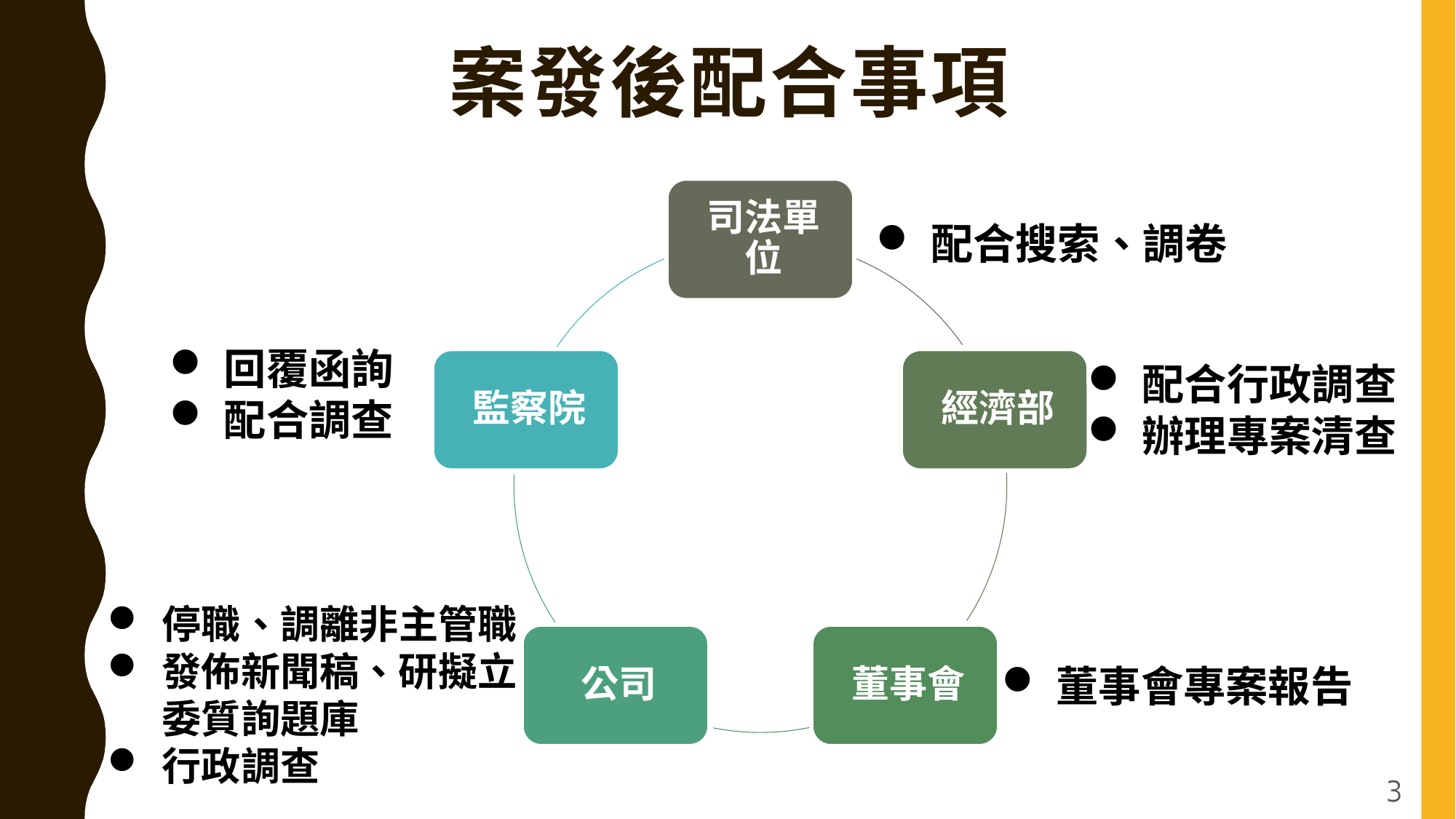

# 案發後配合事項
司法單位
經濟部
董事會
公司
監察院
配合搜索、調卷

回覆函詢
配合調查
配合行政調查
辦理專案清查
停職、調離非主管職
發佈新聞稿、研擬立委質詢題庫
行政調查

董事會專案報告
3